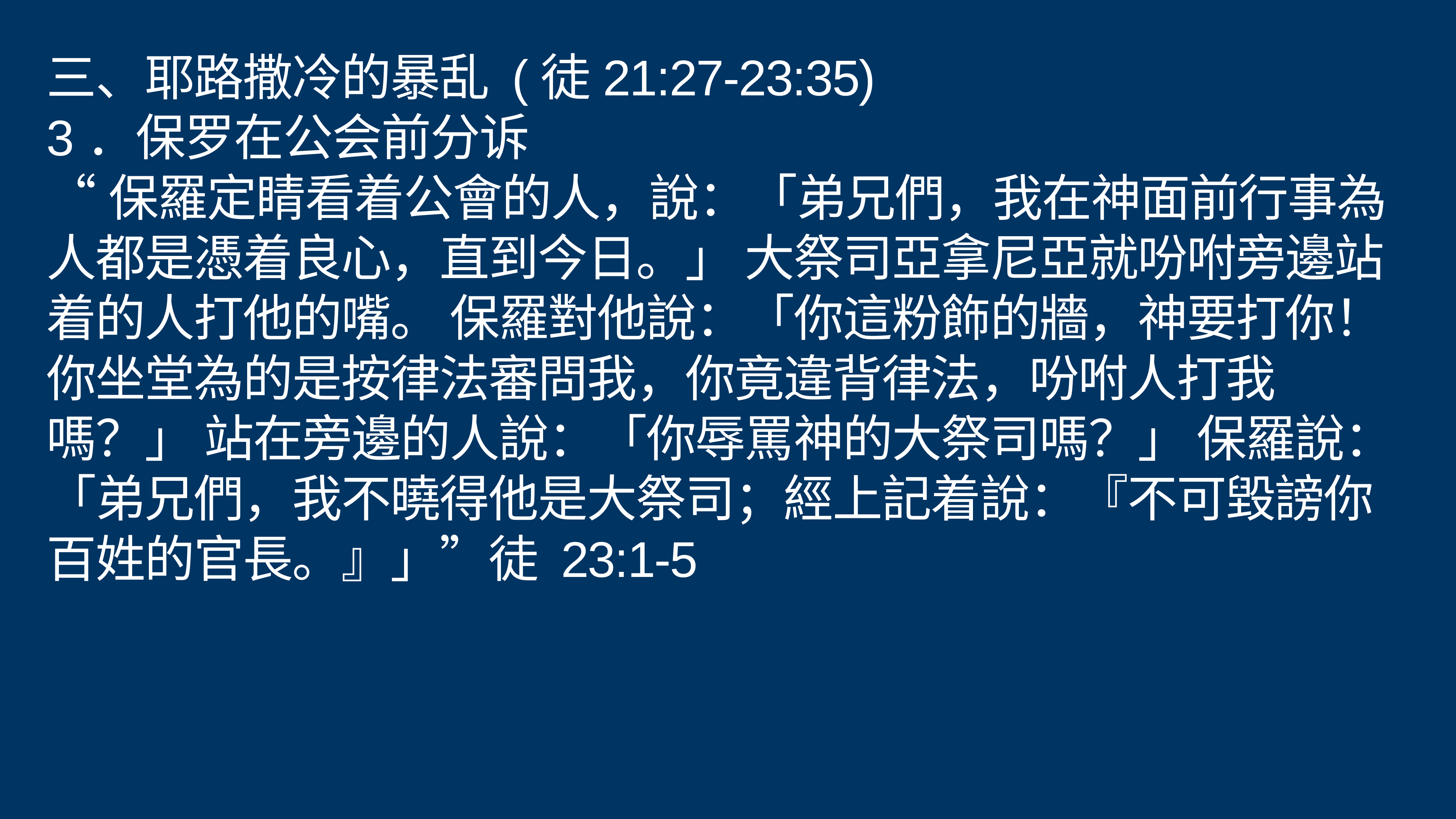

# 三、耶路撒冷的暴乱 (徒21:27-23:35)
3．保罗在公会前分诉
“保羅定睛看着公會的人，說：「弟兄們，我在神面前行事為人都是憑着良心，直到今日。」 大祭司亞拿尼亞就吩咐旁邊站着的人打他的嘴。 保羅對他說：「你這粉飾的牆，神要打你！你坐堂為的是按律法審問我，你竟違背律法，吩咐人打我嗎？」 站在旁邊的人說：「你辱罵神的大祭司嗎？」 保羅說：「弟兄們，我不曉得他是大祭司；經上記着說：『不可毀謗你百姓的官長。』」”徒 23:1-5